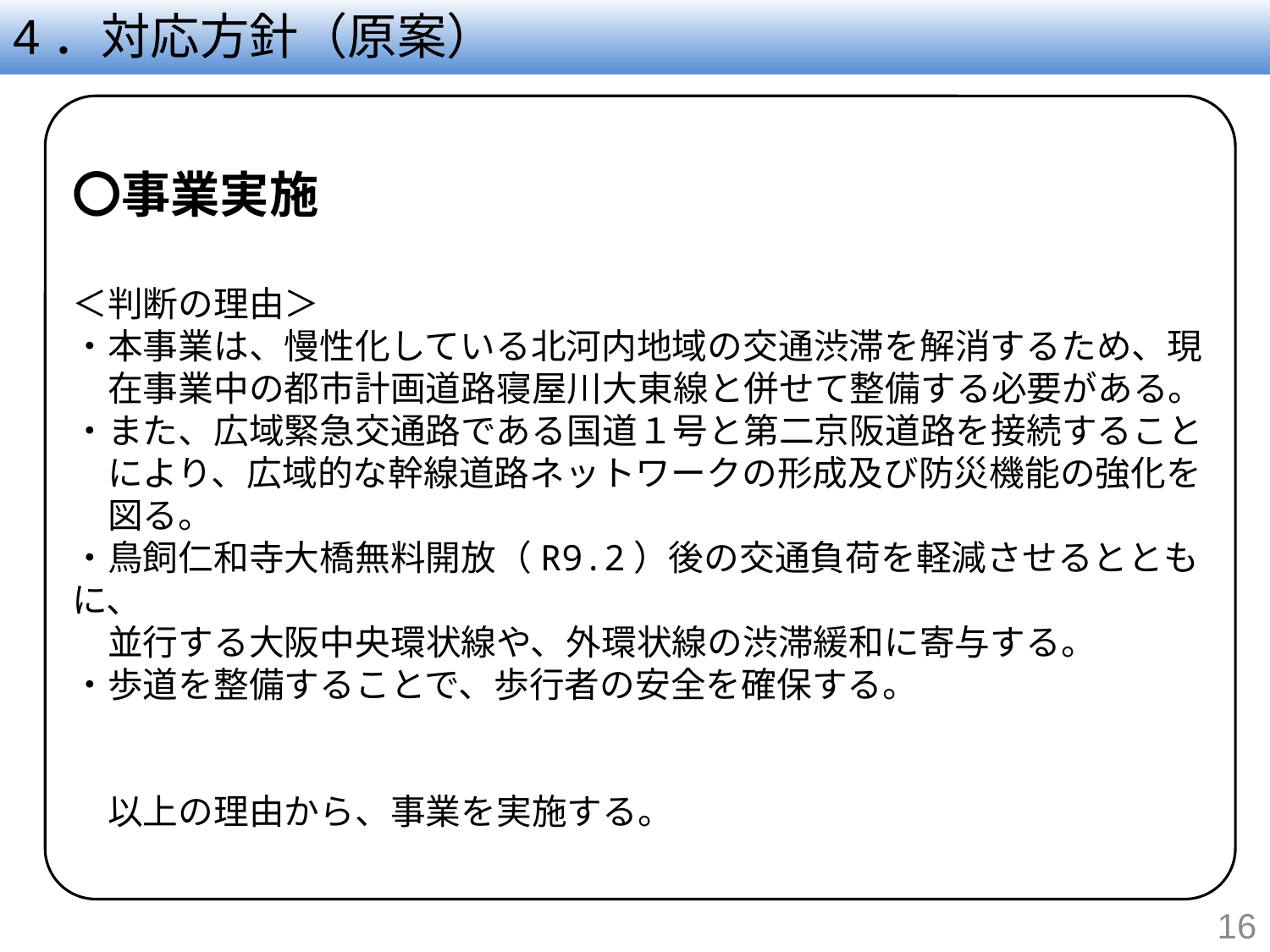

# 4．対応方針（原案）
〇事業実施

＜判断の理由＞
・本事業は、慢性化している北河内地域の交通渋滞を解消するため、現
　在事業中の都市計画道路寝屋川大東線と併せて整備する必要がある。
・また、広域緊急交通路である国道１号と第二京阪道路を接続すること
　により、広域的な幹線道路ネットワークの形成及び防災機能の強化を
　図る。
・鳥飼仁和寺大橋無料開放（R9.2）後の交通負荷を軽減させるとともに、
　並行する大阪中央環状線や、外環状線の渋滞緩和に寄与する。
・歩道を整備することで、歩行者の安全を確保する。

　以上の理由から、事業を実施する。
16